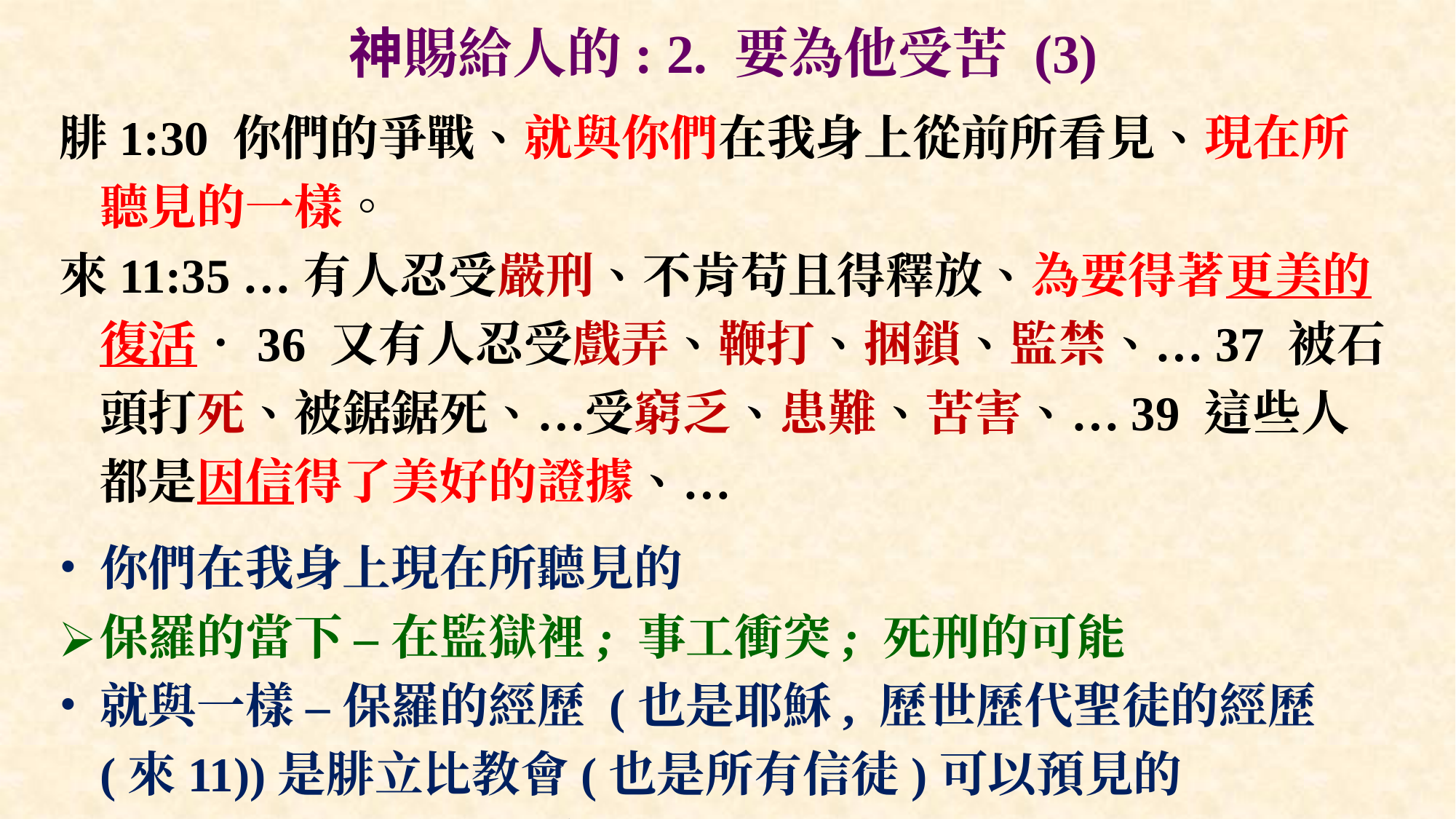

# 神賜給人的: 2. 要為他受苦 (3)
腓1:30 你們的爭戰、就與你們在我身上從前所看見、現在所聽見的一樣。
來11:35 …有人忍受嚴刑、不肯苟且得釋放、為要得著更美的復活．36 又有人忍受戲弄、鞭打、捆鎖、監禁、…37 被石頭打死、被鋸鋸死、…受窮乏、患難、苦害、…39 這些人都是因信得了美好的證據、…
你們在我身上現在所聽見的
保羅的當下 – 在監獄裡; 事工衝突; 死刑的可能
就與一樣 – 保羅的經歷 (也是耶穌, 歷世歷代聖徒的經歷(來11))是腓立比教會(也是所有信徒)可以預見的
復活; 因信 – 信和盼望是忍受苦難的動力